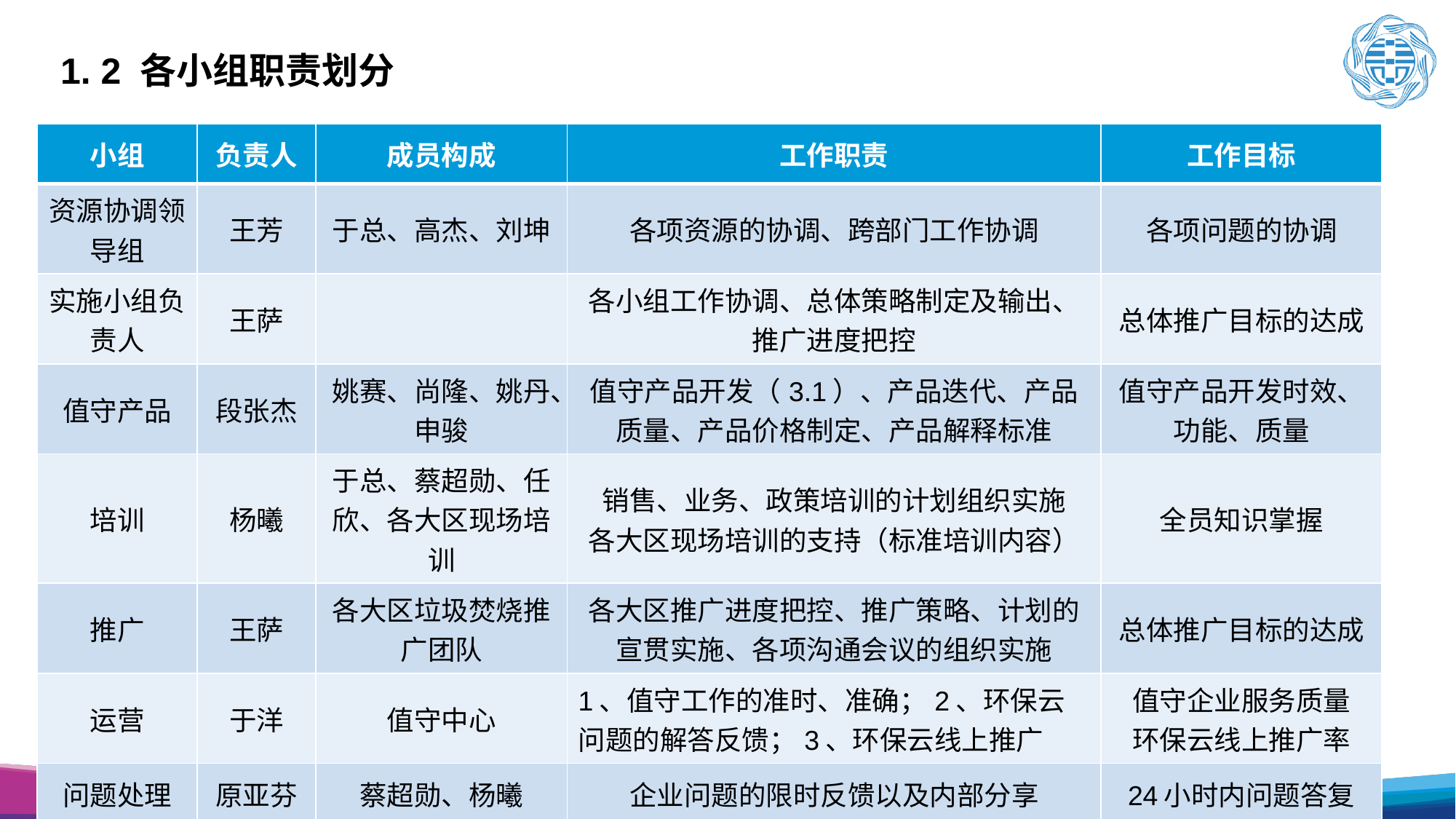

# 1. 2 各小组职责划分
| 小组 | 负责人 | 成员构成 | 工作职责 | 工作目标 |
| --- | --- | --- | --- | --- |
| 资源协调领导组 | 王芳 | 于总、高杰、刘坤 | 各项资源的协调、跨部门工作协调 | 各项问题的协调 |
| 实施小组负责人 | 王萨 |  | 各小组工作协调、总体策略制定及输出、推广进度把控 | 总体推广目标的达成 |
| 值守产品 | 段张杰 | 姚赛、尚隆、姚丹、申骏 | 值守产品开发（3.1）、产品迭代、产品质量、产品价格制定、产品解释标准 | 值守产品开发时效、功能、质量 |
| 培训 | 杨曦 | 于总、蔡超勋、任欣、各大区现场培训 | 销售、业务、政策培训的计划组织实施 各大区现场培训的支持（标准培训内容） | 全员知识掌握 |
| 推广 | 王萨 | 各大区垃圾焚烧推广团队 | 各大区推广进度把控、推广策略、计划的宣贯实施、各项沟通会议的组织实施 | 总体推广目标的达成 |
| 运营 | 于洋 | 值守中心 | 1、值守工作的准时、准确；2、环保云问题的解答反馈；3、环保云线上推广 | 值守企业服务质量 环保云线上推广率 |
| 问题处理 | 原亚芬 | 蔡超勋、杨曦 | 企业问题的限时反馈以及内部分享 | 24小时内问题答复 |
| 企业端问题 | 蔡超勋 |  | 企业、大区、环保云服务反映的企业端问题的处理 | 24小时内问题答复 |
4